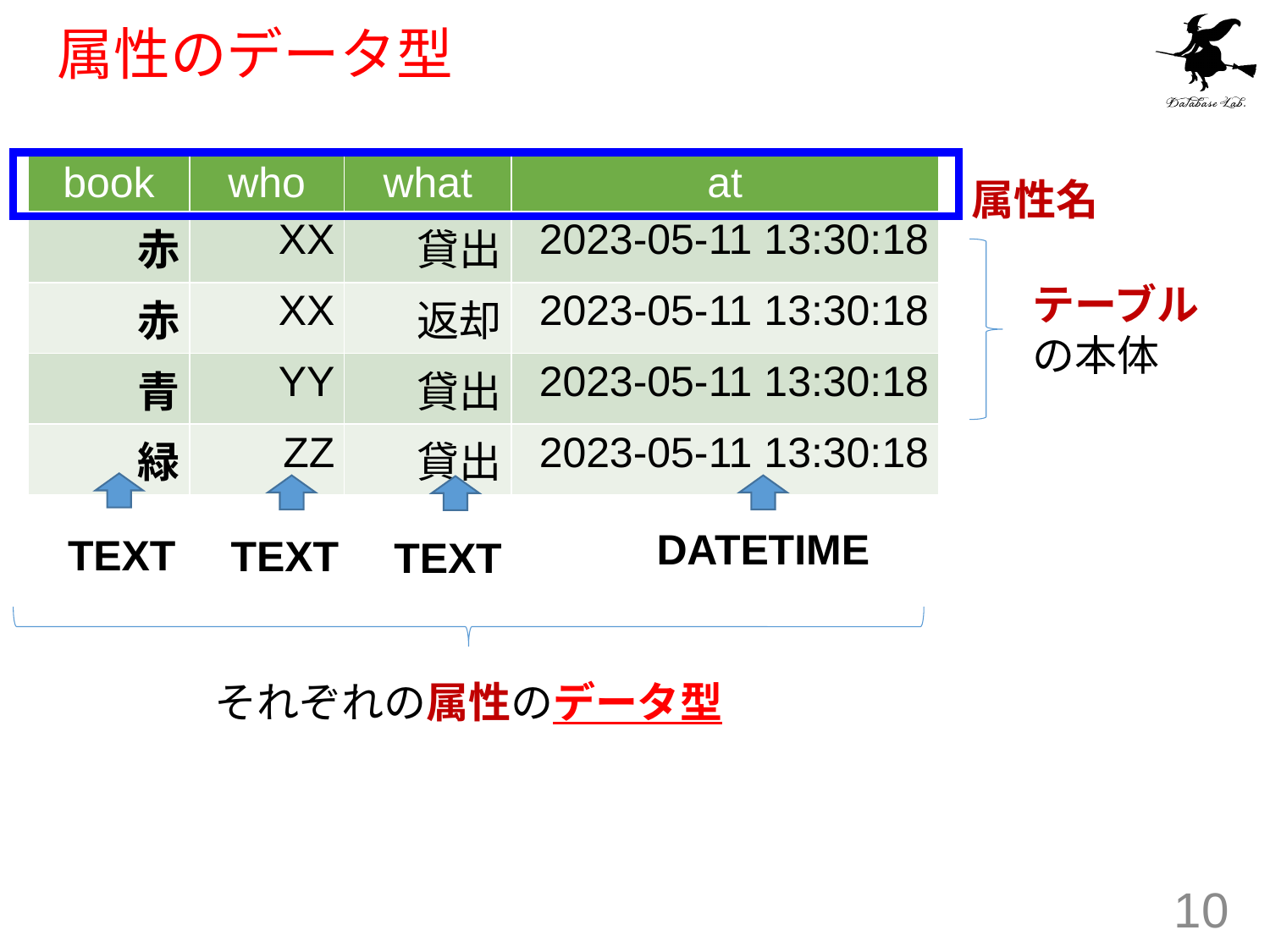

# 属性のデータ型

| book | who | what | at |
| --- | --- | --- | --- |
| 赤 | XX | 貸出 | 2023-05-11 13:30:18 |
| 赤 | XX | 返却 | 2023-05-11 13:30:18 |
| 青 | YY | 貸出 | 2023-05-11 13:30:18 |
| 緑 | ZZ | 貸出 | 2023-05-11 13:30:18 |
属性名

テーブル
の本体

DATETIME
TEXT
TEXT
TEXT
それぞれの属性のデータ型
10